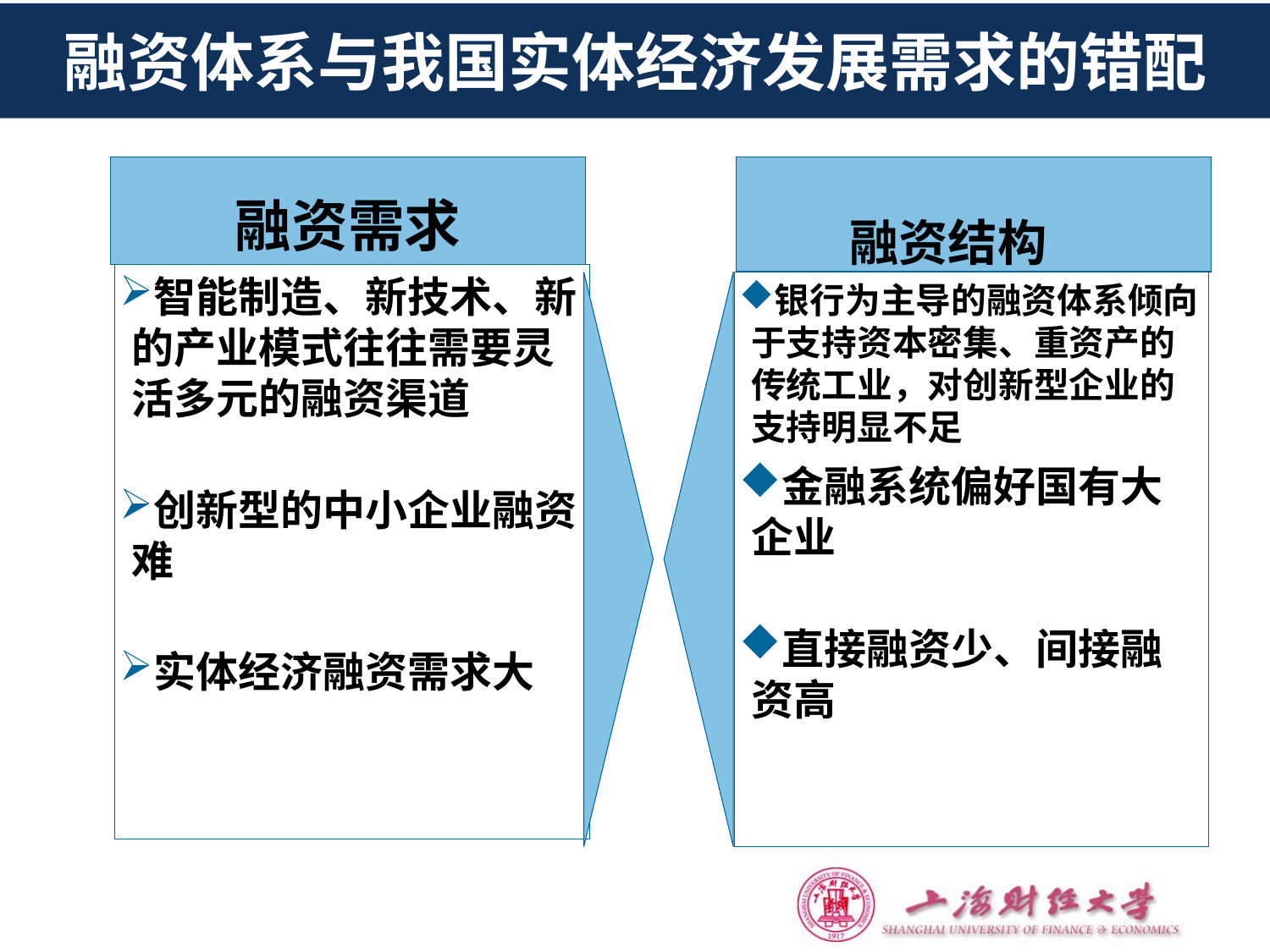

# 融资体系与我国实体经济发展需求的错配
融资需求

智能制造、新技术、新的产业模式往往需要灵活多元的融资渠道

创新型的中小企业融资难

实体经济融资需求大

银行为主导的融资体系倾向于支持资本密集、重资产的传统工业，对创新型企业的支持明显不足
金融系统偏好国有大企业

直接融资少、间接融资高
融资结构